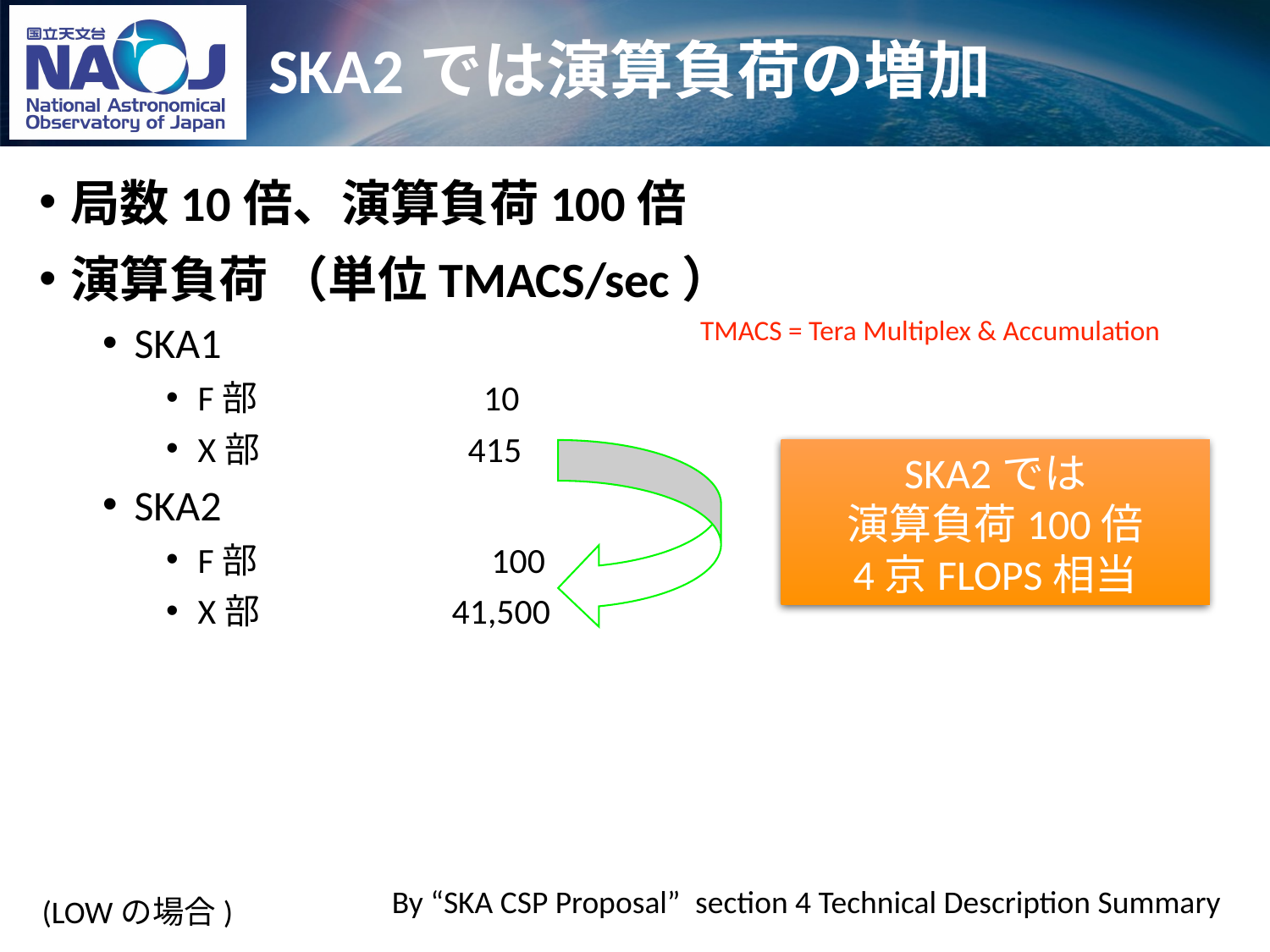

# SKA2では演算負荷の増加
局数10倍、演算負荷100倍
演算負荷 （単位TMACS/sec）
SKA1
F部		   10
X部	 	 415
SKA2
F部		    100
X部	 	41,500

TMACS = Tera Multiplex & Accumulation

SKA2では
演算負荷100倍
4京FLOPS相当
By “SKA CSP Proposal”  section 4 Technical Description Summary
　(LOWの場合)